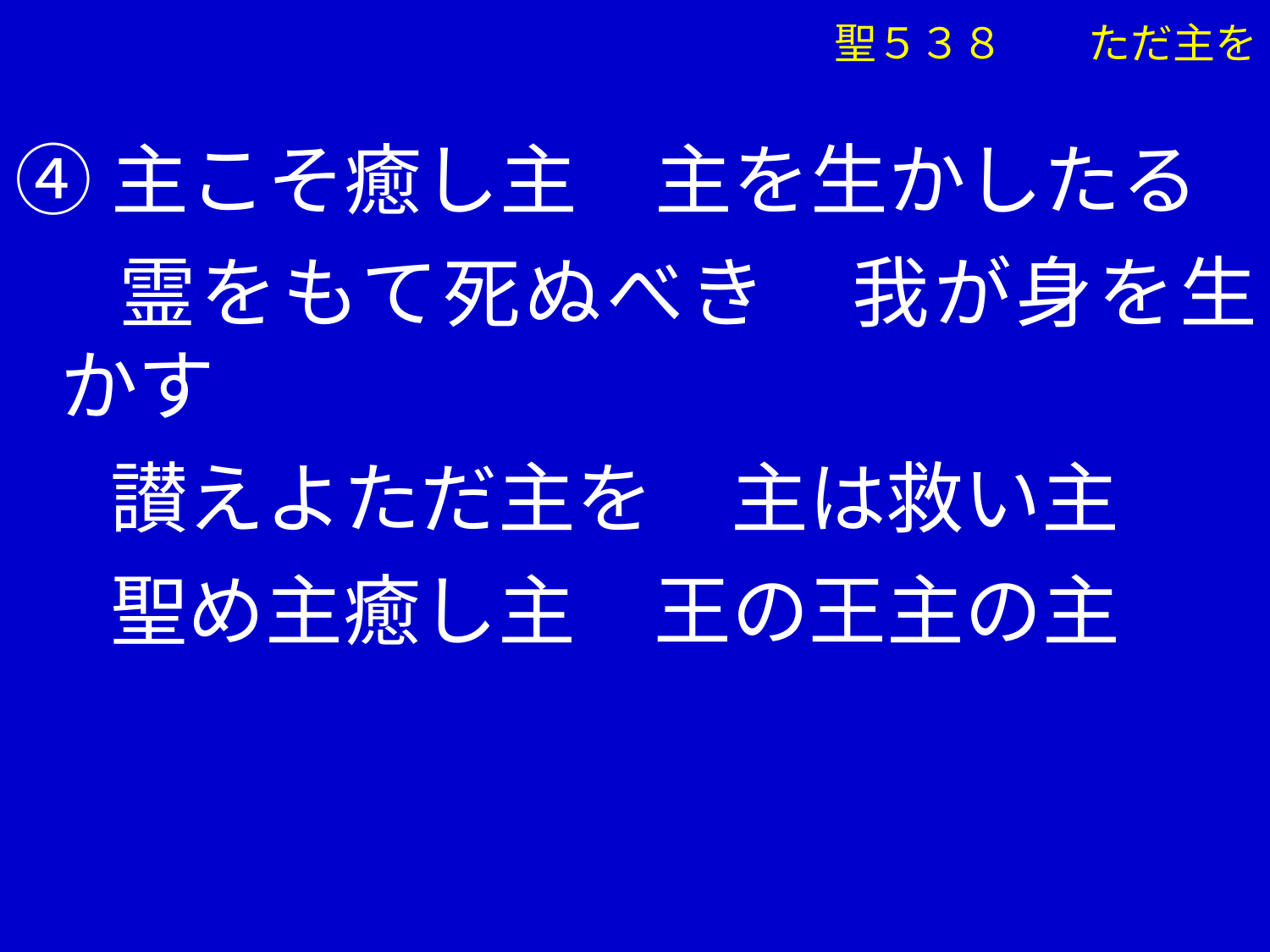

聖５３８　　ただ主を
④主こそ癒し主　主を生かしたる
　 霊をもて死ぬべき　我が身を生かす
　 讃えよただ主を　主は救い主
　 聖め主癒し主　王の王主の主